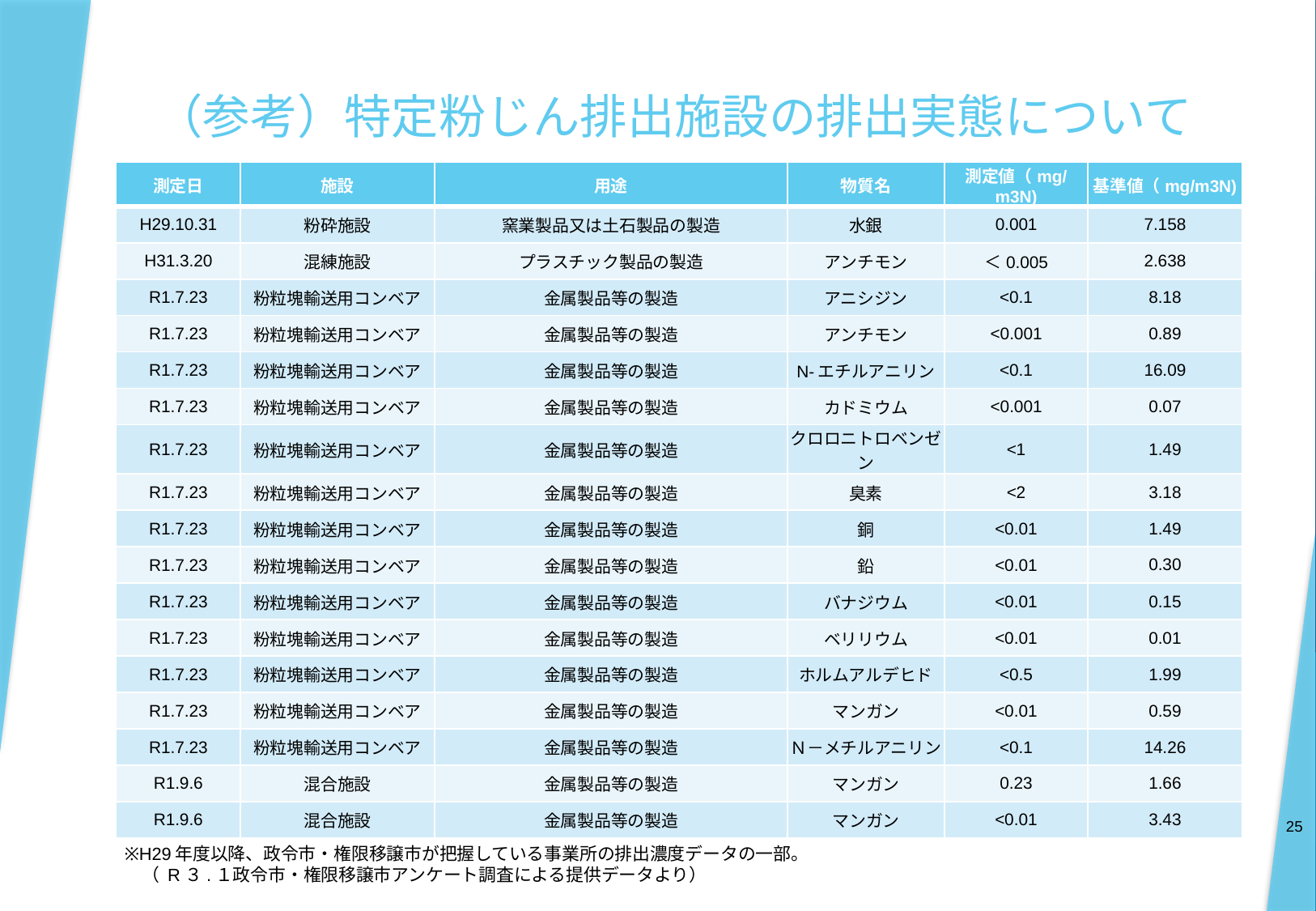

# （参考）特定粉じん排出施設の排出実態について
| 測定日 | 施設 | 用途 | 物質名 | 測定値（mg/m3N) | 基準値（mg/m3N) |
| --- | --- | --- | --- | --- | --- |
| H29.10.31 | 粉砕施設 | 窯業製品又は土石製品の製造 | 水銀 | 0.001 | 7.158 |
| H31.3.20 | 混練施設 | プラスチック製品の製造 | アンチモン | ＜0.005 | 2.638 |
| R1.7.23 | 粉粒塊輸送用コンベア | 金属製品等の製造 | アニシジン | <0.1 | 8.18 |
| R1.7.23 | 粉粒塊輸送用コンベア | 金属製品等の製造 | アンチモン | <0.001 | 0.89 |
| R1.7.23 | 粉粒塊輸送用コンベア | 金属製品等の製造 | N-エチルアニリン | <0.1 | 16.09 |
| R1.7.23 | 粉粒塊輸送用コンベア | 金属製品等の製造 | カドミウム | <0.001 | 0.07 |
| R1.7.23 | 粉粒塊輸送用コンベア | 金属製品等の製造 | クロロニトロベンゼン | <1 | 1.49 |
| R1.7.23 | 粉粒塊輸送用コンベア | 金属製品等の製造 | 臭素 | <2 | 3.18 |
| R1.7.23 | 粉粒塊輸送用コンベア | 金属製品等の製造 | 銅 | <0.01 | 1.49 |
| R1.7.23 | 粉粒塊輸送用コンベア | 金属製品等の製造 | 鉛 | <0.01 | 0.30 |
| R1.7.23 | 粉粒塊輸送用コンベア | 金属製品等の製造 | バナジウム | <0.01 | 0.15 |
| R1.7.23 | 粉粒塊輸送用コンベア | 金属製品等の製造 | ベリリウム | <0.01 | 0.01 |
| R1.7.23 | 粉粒塊輸送用コンベア | 金属製品等の製造 | ホルムアルデヒド | <0.5 | 1.99 |
| R1.7.23 | 粉粒塊輸送用コンベア | 金属製品等の製造 | マンガン | <0.01 | 0.59 |
| R1.7.23 | 粉粒塊輸送用コンベア | 金属製品等の製造 | Ｎ－メチルアニリン | <0.1 | 14.26 |
| R1.9.6 | 混合施設 | 金属製品等の製造 | マンガン | 0.23 | 1.66 |
| R1.9.6 | 混合施設 | 金属製品等の製造 | マンガン | <0.01 | 3.43 |

25
※H29年度以降、政令市・権限移譲市が把握している事業所の排出濃度データの一部。
　（ R３.１政令市・権限移譲市アンケート調査による提供データより）